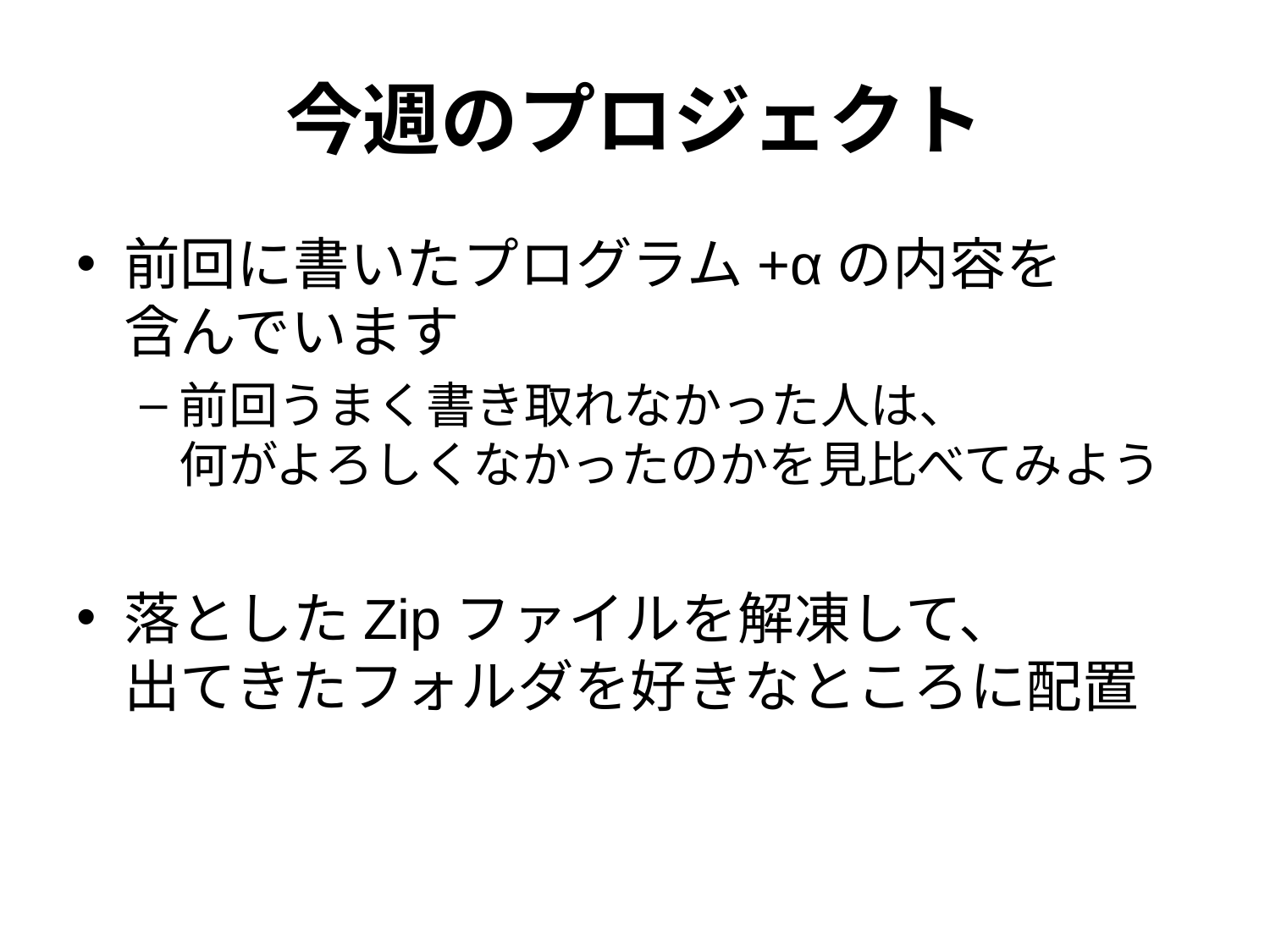

# 今週のプロジェクト
前回に書いたプログラム+αの内容を
含んでいます
前回うまく書き取れなかった人は、
何がよろしくなかったのかを見比べてみよう

落としたZipファイルを解凍して、
出てきたフォルダを好きなところに配置